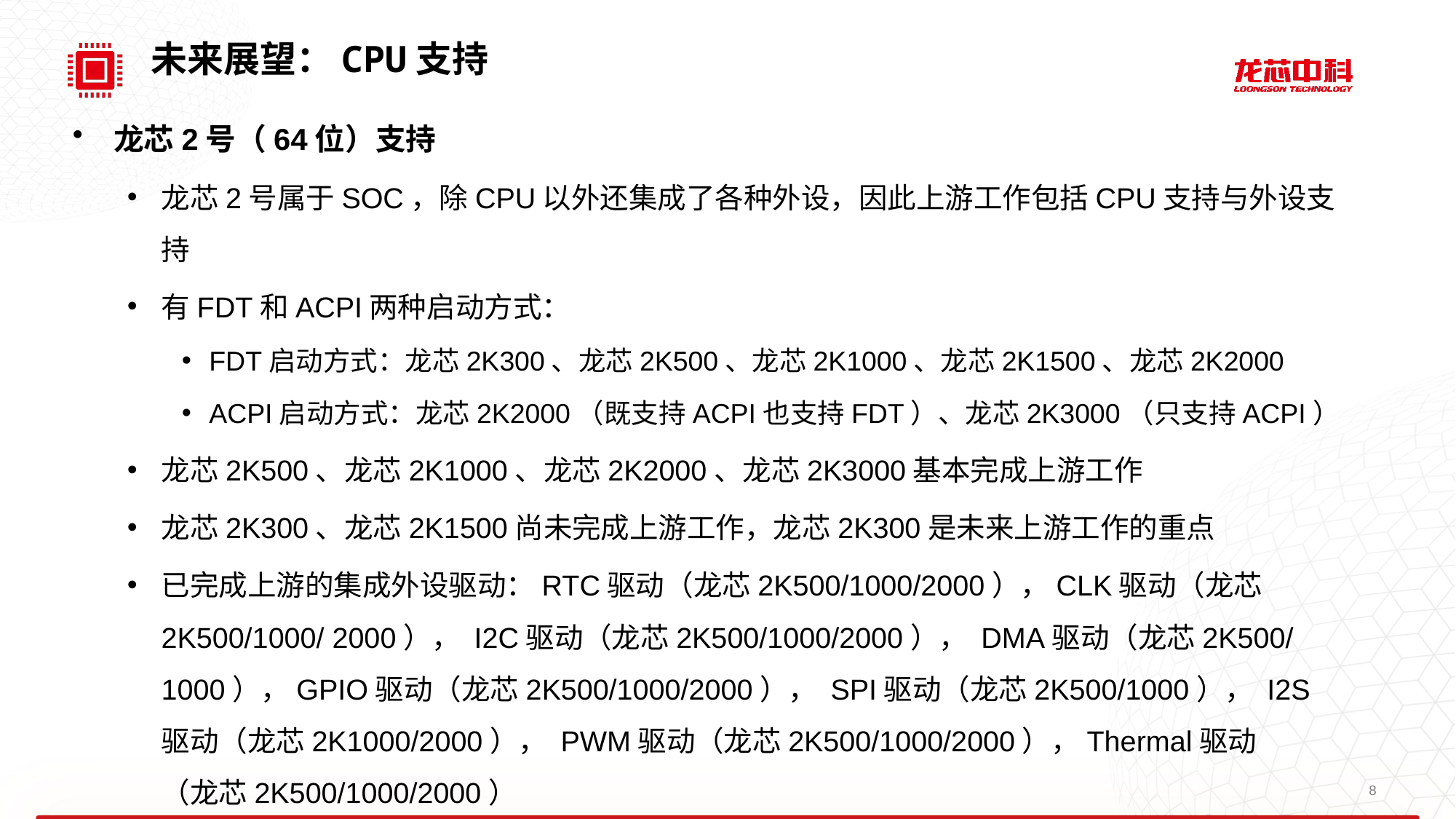

未来展望：CPU支持
龙芯2号（64位）支持
龙芯2号属于SOC，除CPU以外还集成了各种外设，因此上游工作包括CPU支持与外设支持
有FDT和ACPI两种启动方式：
FDT启动方式：龙芯2K300、龙芯2K500、龙芯2K1000、龙芯2K1500、龙芯2K2000
ACPI启动方式：龙芯2K2000（既支持ACPI也支持FDT）、龙芯2K3000（只支持ACPI）
龙芯2K500、龙芯2K1000、龙芯2K2000、龙芯2K3000基本完成上游工作
龙芯2K300、龙芯2K1500尚未完成上游工作，龙芯2K300是未来上游工作的重点
已完成上游的集成外设驱动：RTC驱动（龙芯2K500/1000/2000），CLK驱动（龙芯2K500/1000/ 2000）， I2C驱动（龙芯2K500/1000/2000）， DMA驱动（龙芯2K500/ 1000），GPIO驱动（龙芯2K500/1000/2000）， SPI驱动（龙芯2K500/1000）， I2S
驱动（龙芯2K1000/2000）， PWM驱动（龙芯2K500/1000/2000），Thermal驱动
（龙芯2K500/1000/2000）

8